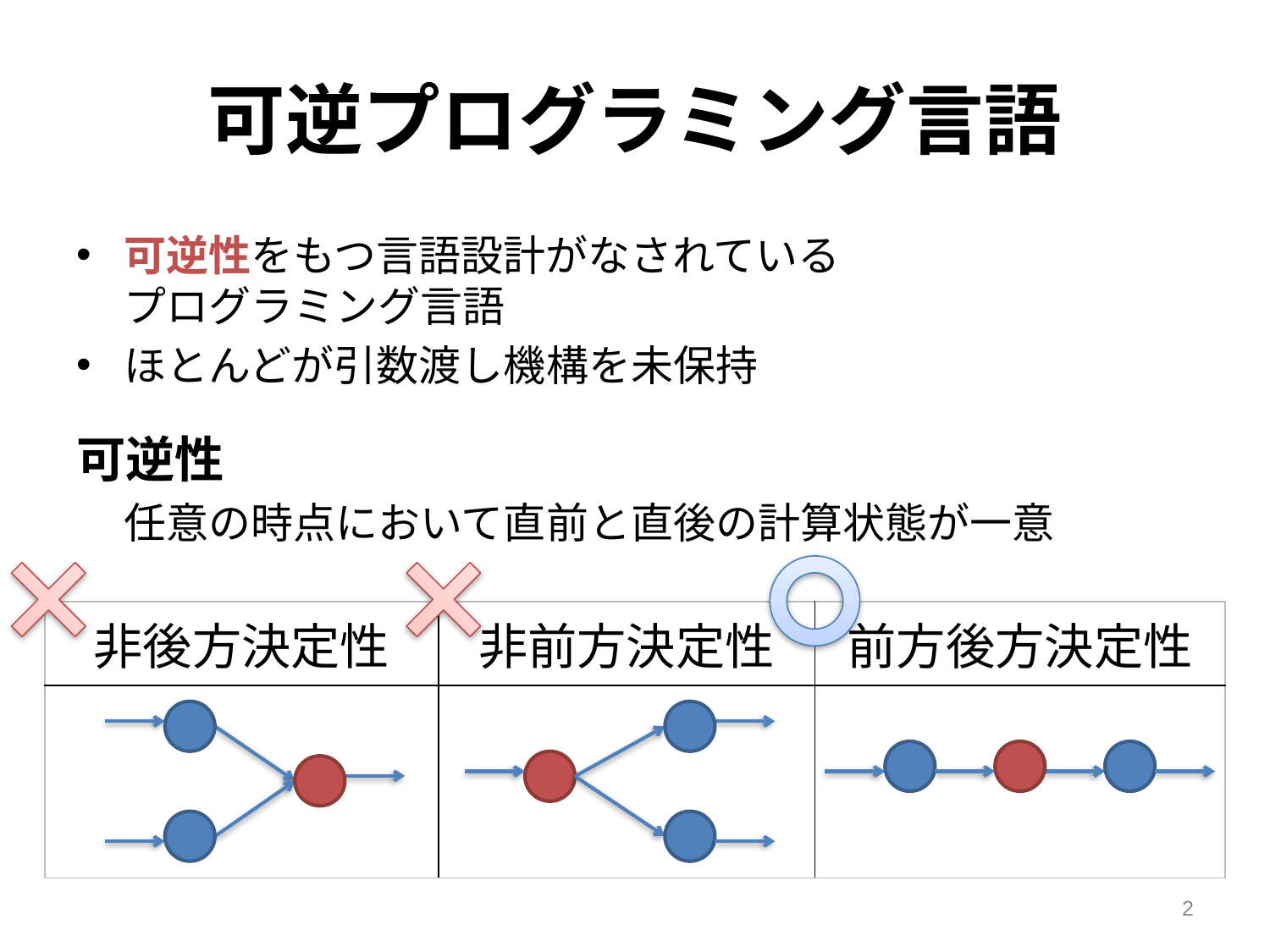

# 可逆プログラミング言語
可逆性をもつ言語設計がなされている
プログラミング言語
ほとんどが引数渡し機構を未保持

可逆性
	任意の時点において直前と直後の計算状態が一意

| 非後方決定性 | 非前方決定性 | 前方後方決定性 |
| --- | --- | --- |
|  |  |  |

2